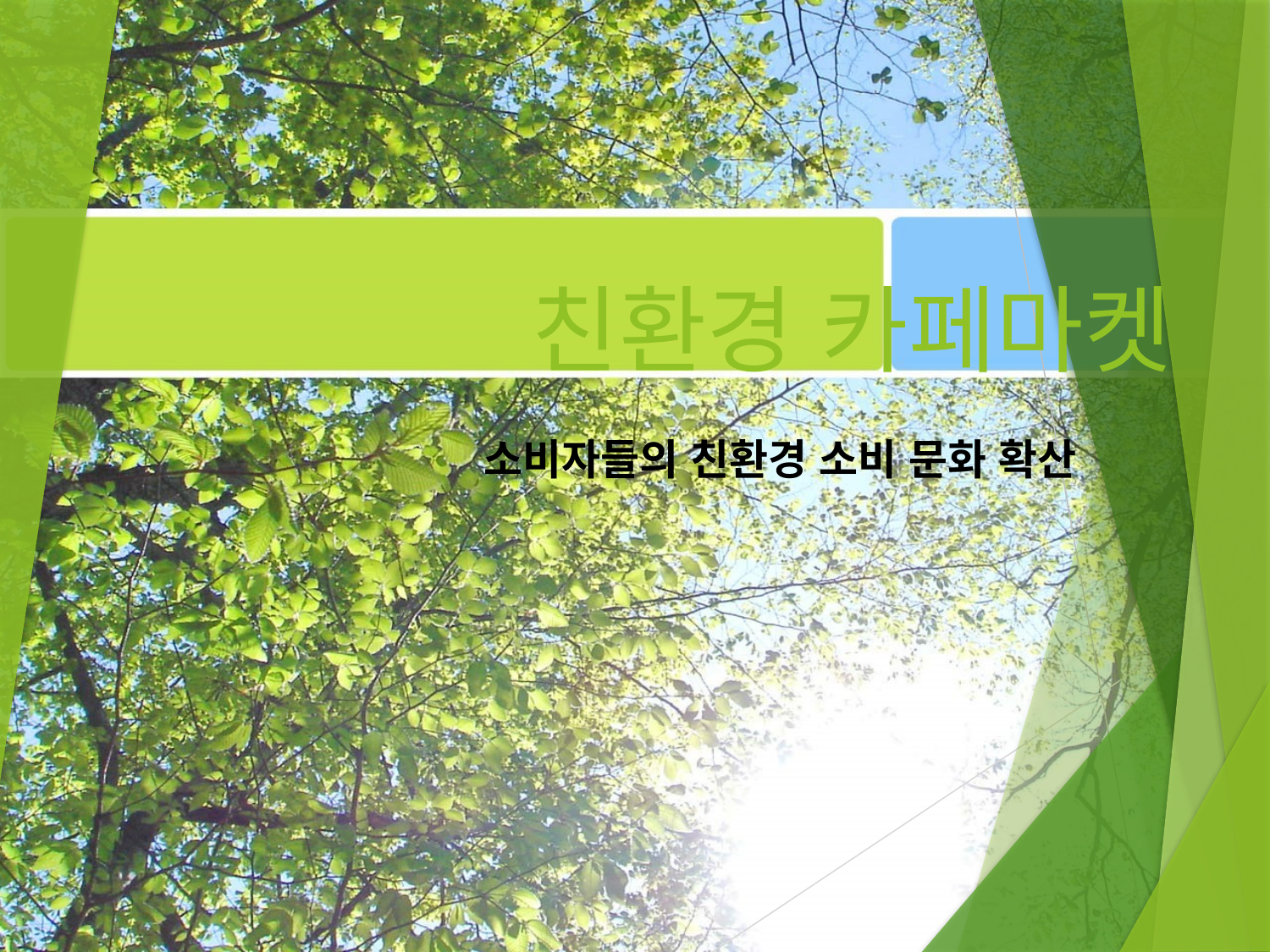

# 친환경 카페마켓
소비자들의 친환경 소비 문화 확산